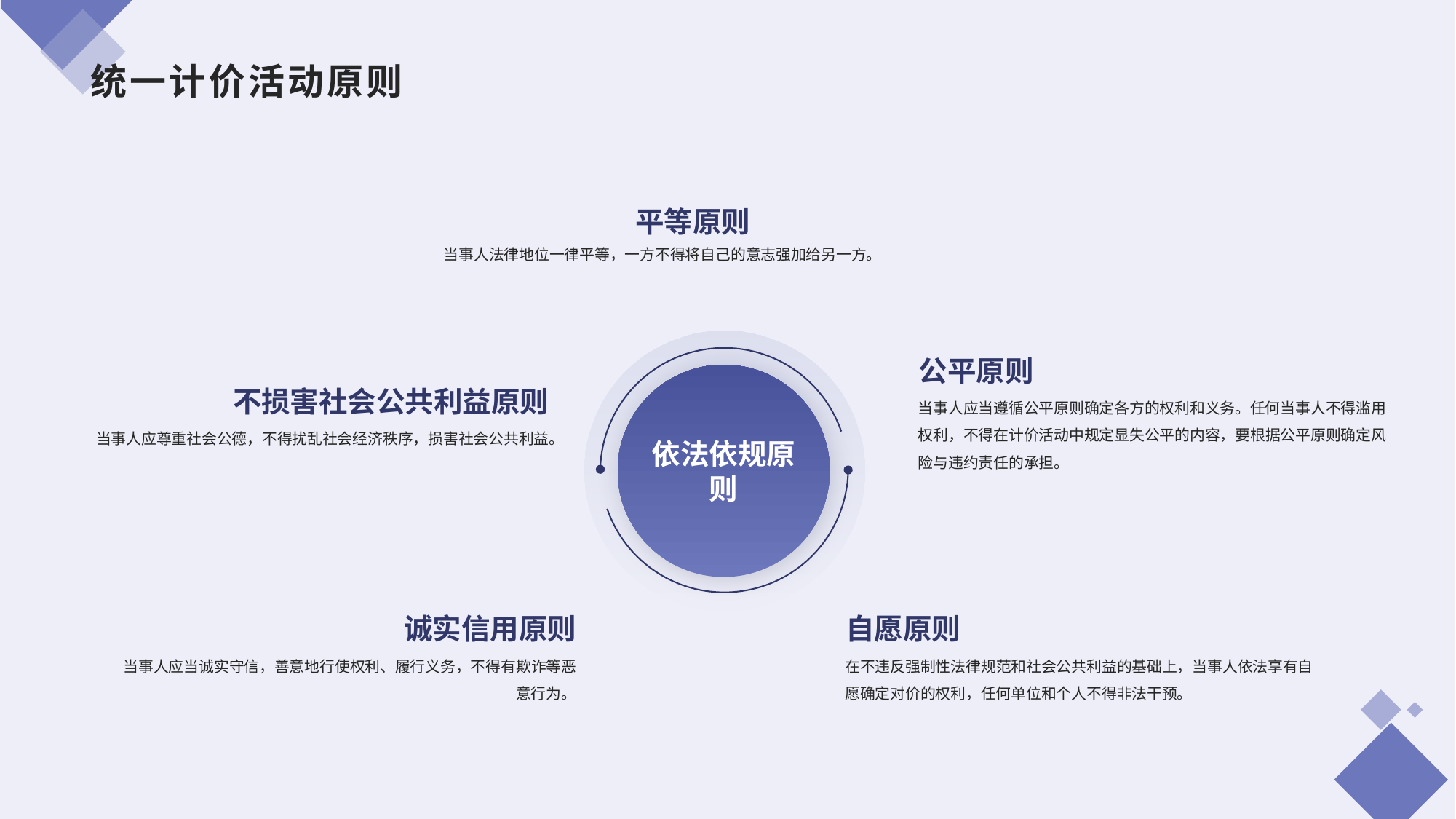

# 统一计价活动原则
平等原则
当事人法律地位一律平等，一方不得将自己的意志强加给另一方。

公平原则

依法依规原则
不损害社会公共利益原则
当事人应当遵循公平原则确定各方的权利和义务。任何当事人不得滥用权利，不得在计价活动中规定显失公平的内容，要根据公平原则确定风险与违约责任的承担。
当事人应尊重社会公德，不得扰乱社会经济秩序，损害社会公共利益。
诚实信用原则
自愿原则
当事人应当诚实守信，善意地行使权利、履行义务，不得有欺诈等恶意行为。
在不违反强制性法律规范和社会公共利益的基础上，当事人依法享有自愿确定对价的权利，任何单位和个人不得非法干预。